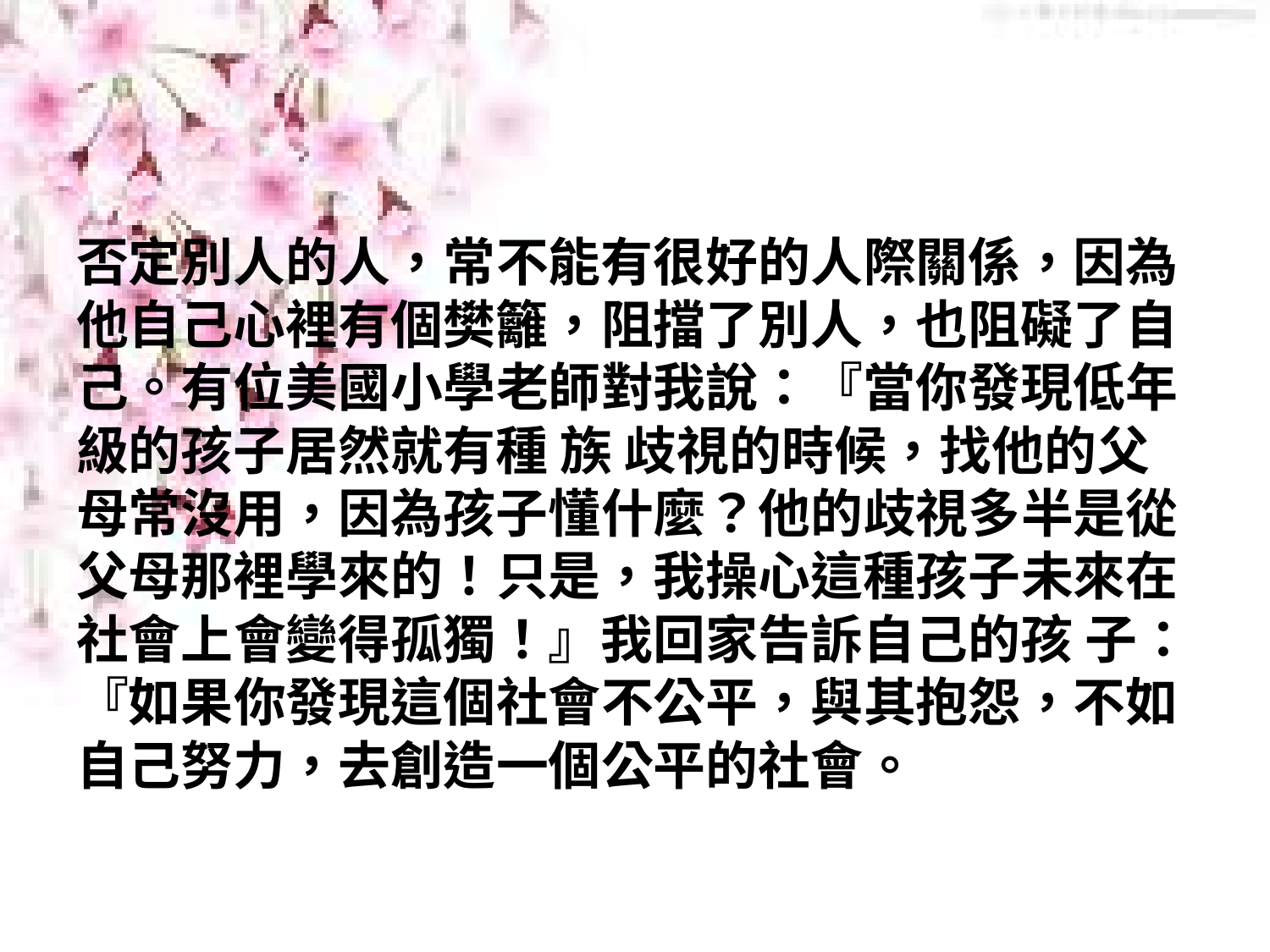

#
否定別人的人，常不能有很好的人際關係，因為他自己心裡有個樊籬，阻擋了別人，也阻礙了自己。有位美國小學老師對我說：『當你發現低年級的孩子居然就有種 族 歧視的時候，找他的父母常沒用，因為孩子懂什麼？他的歧視多半是從父母那裡學來的！只是，我操心這種孩子未來在社會上會變得孤獨！』我回家告訴自己的孩 子：『如果你發現這個社會不公平，與其抱怨，不如自己努力，去創造一個公平的社會。